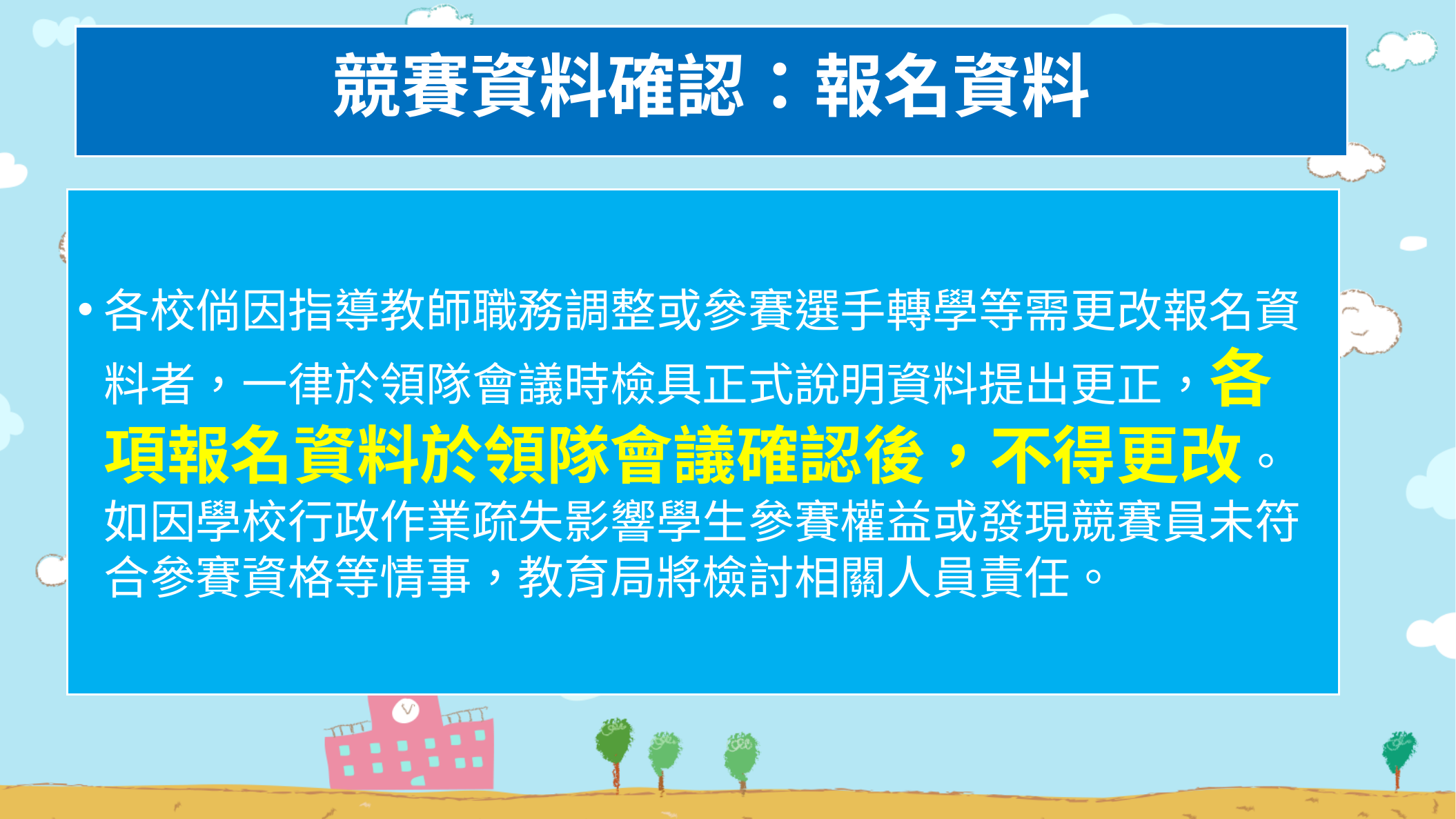

競賽資料確認：報名資料
各校倘因指導教師職務調整或參賽選手轉學等需更改報名資料者，一律於領隊會議時檢具正式說明資料提出更正，各項報名資料於領隊會議確認後，不得更改。如因學校行政作業疏失影響學生參賽權益或發現競賽員未符合參賽資格等情事，教育局將檢討相關人員責任。